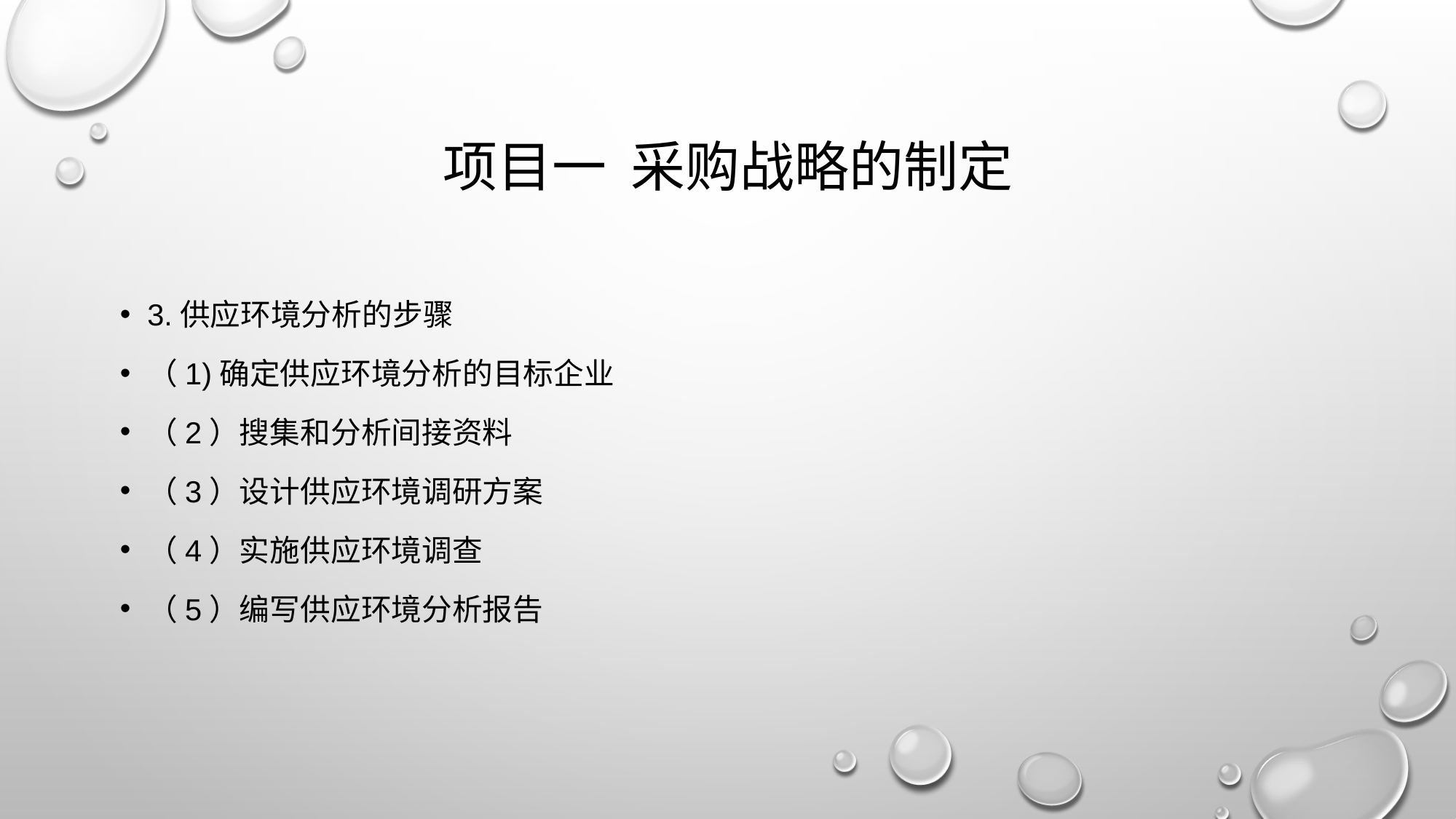

# 项目一  采购战略的制定

3.供应环境分析的步骤
（1)确定供应环境分析的目标企业
（2）搜集和分析间接资料
（3）设计供应环境调研方案
（4）实施供应环境调查
（5）编写供应环境分析报告